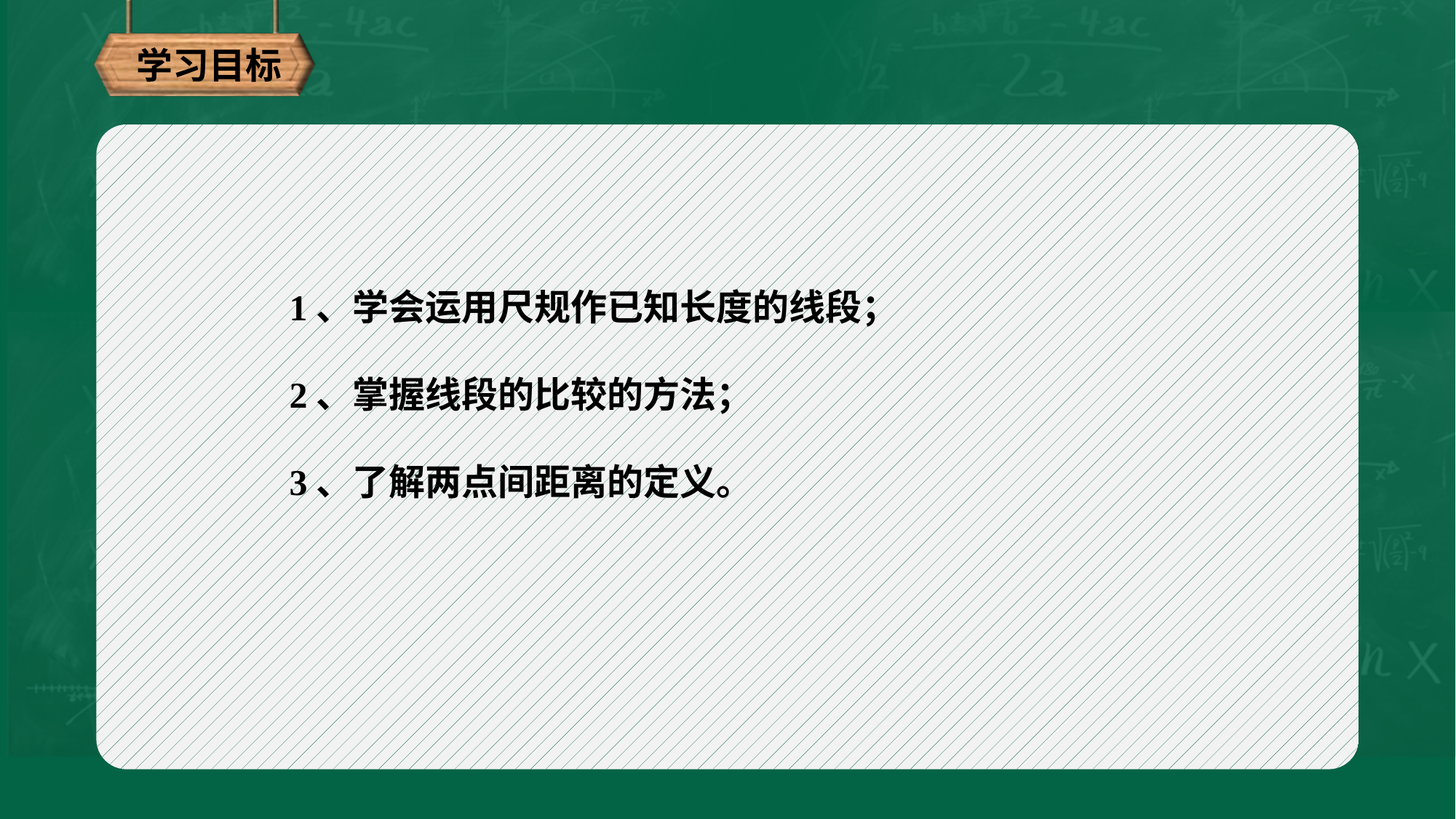

学习目标
1、学会运用尺规作已知长度的线段；

2、掌握线段的比较的方法；

3、了解两点间距离的定义。